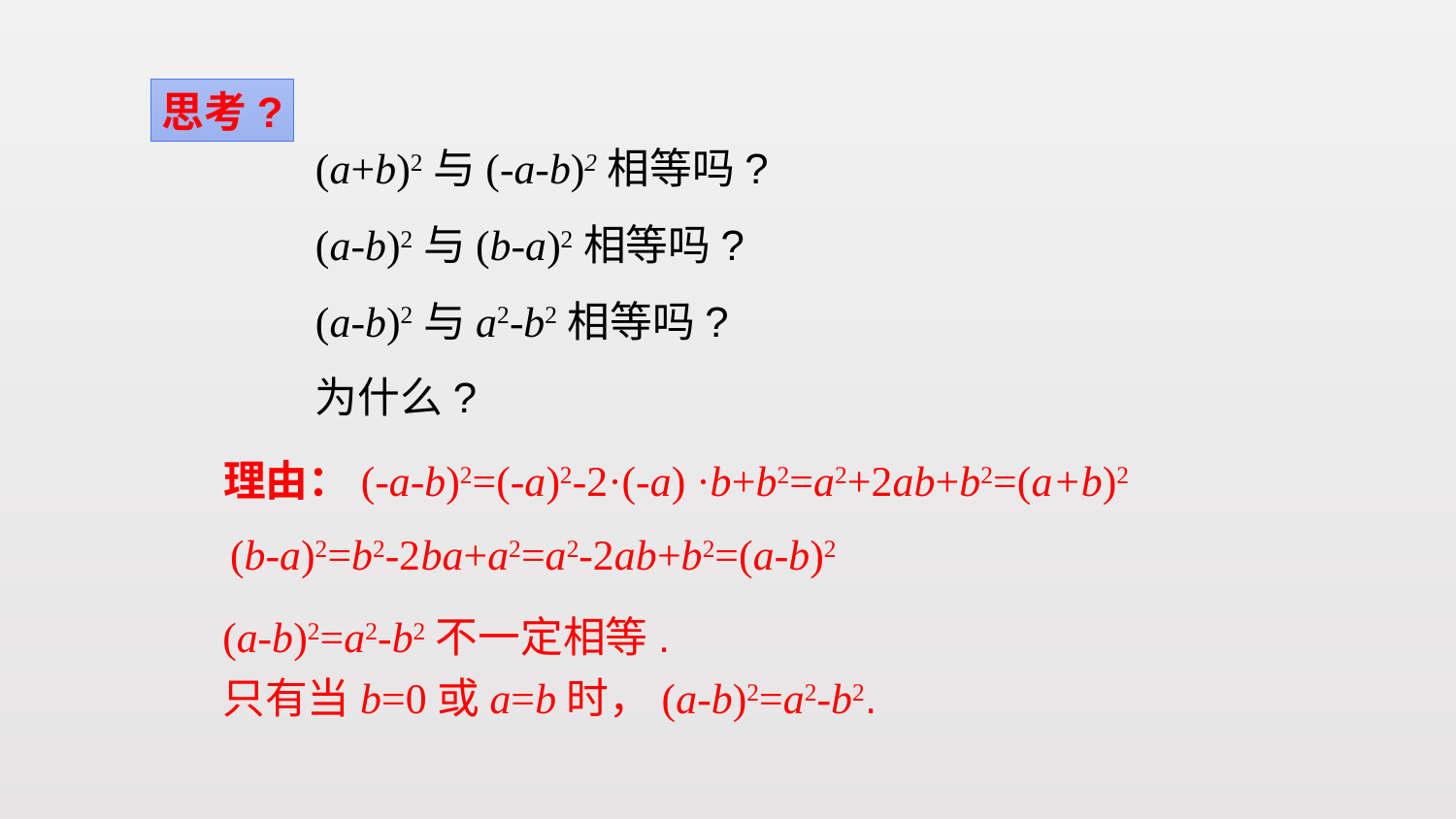

思考?
(a+b)2与(-a-b)2相等吗?
(a-b)2与(b-a)2相等吗?
(a-b)2与a2-b2相等吗?
为什么?
理由：(-a-b)2=(-a)2-2·(-a) ·b+b2=a2+2ab+b2=(a+b)2
(b-a)2=b2-2ba+a2=a2-2ab+b2=(a-b)2
(a-b)2=a2-b2不一定相等.
只有当b=0或a=b时，(a-b)2=a2-b2.